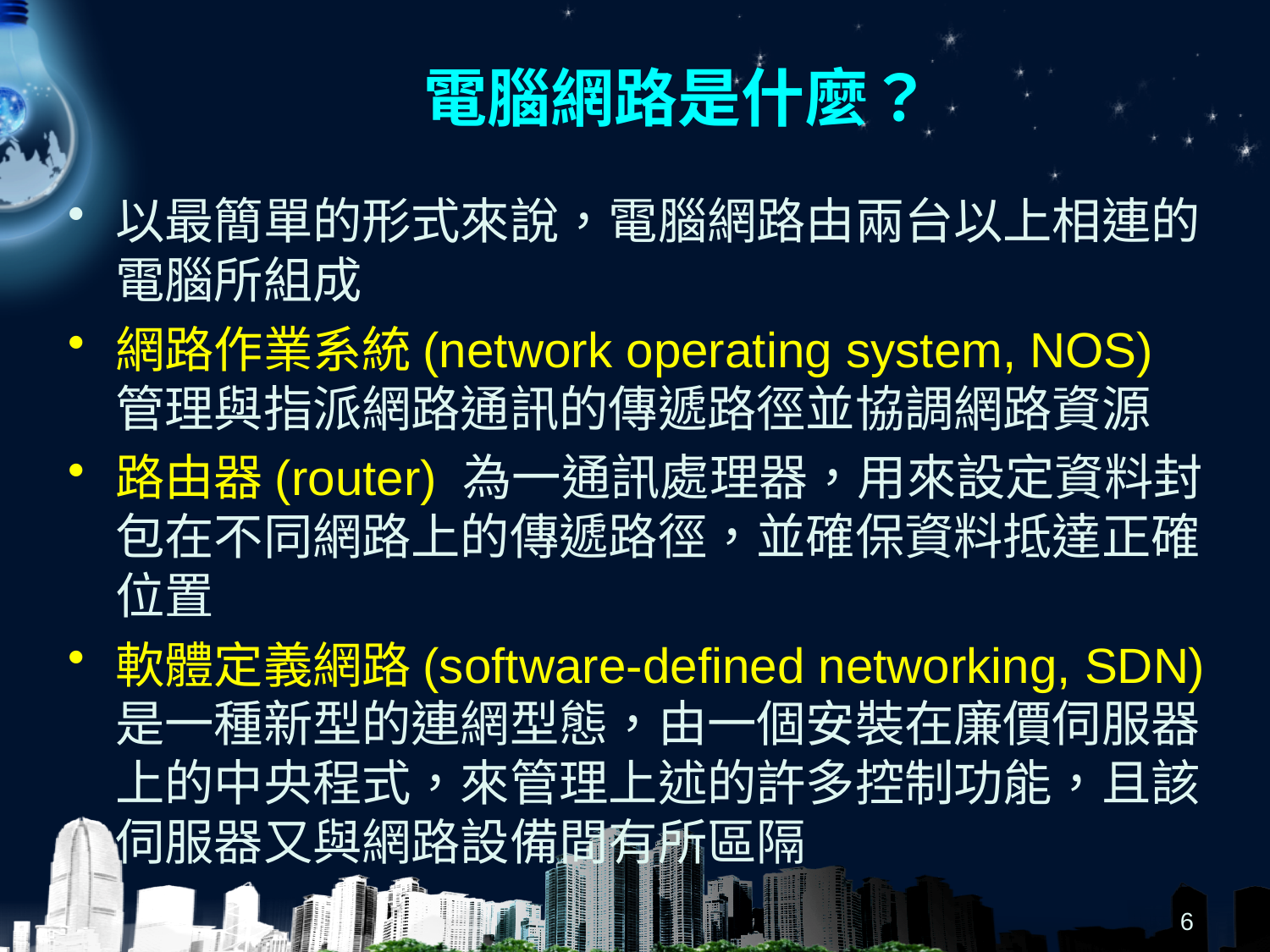

# 電腦網路是什麼？
以最簡單的形式來說，電腦網路由兩台以上相連的電腦所組成
網路作業系統(network operating system, NOS) 管理與指派網路通訊的傳遞路徑並協調網路資源
路由器(router) 為一通訊處理器，用來設定資料封包在不同網路上的傳遞路徑，並確保資料抵達正確位置
軟體定義網路(software-defined networking, SDN) 是一種新型的連網型態，由一個安裝在廉價伺服器上的中央程式，來管理上述的許多控制功能，且該伺服器又與網路設備間有所區隔
6